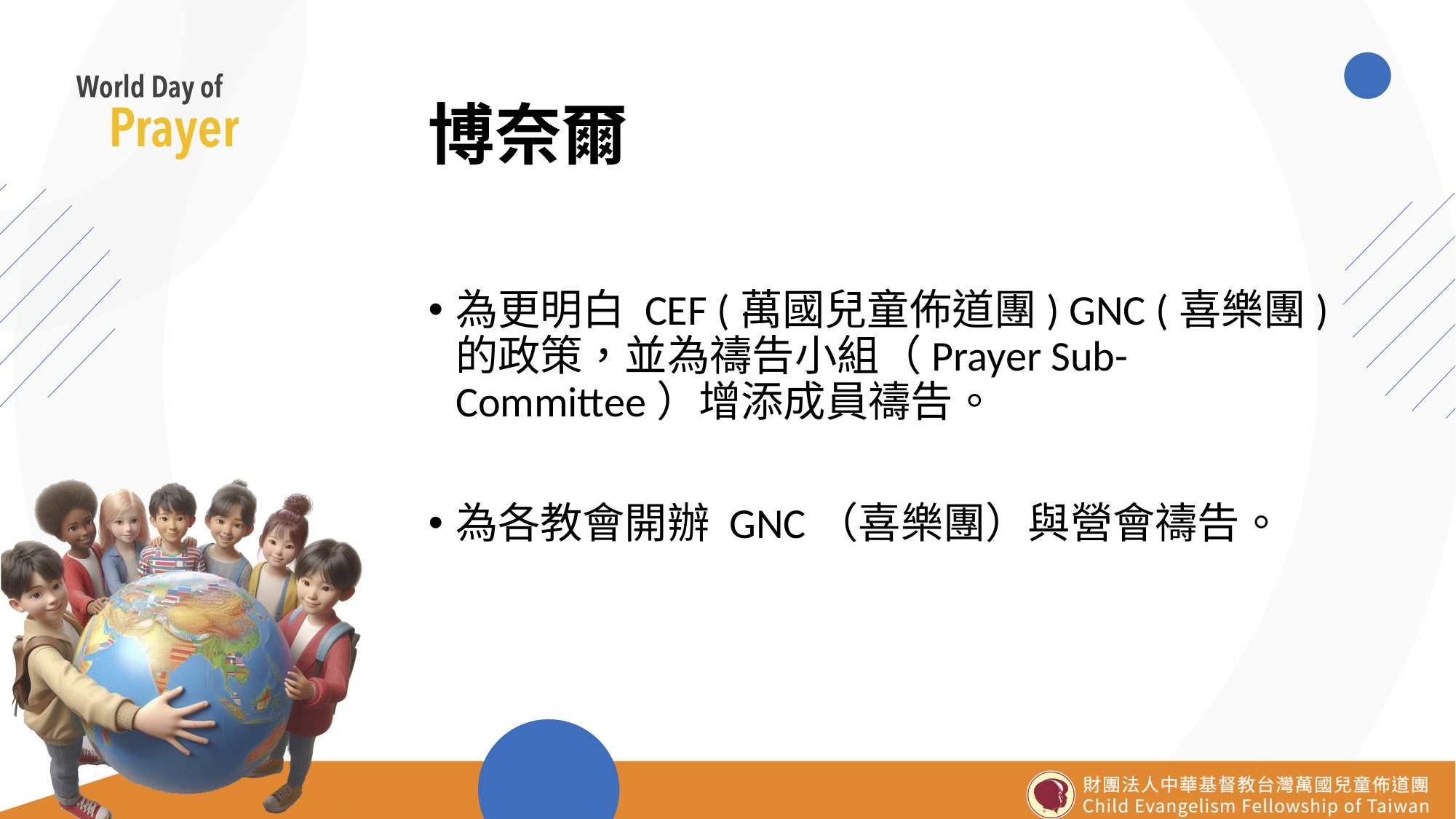

# 博奈爾
為更明白 CEF (萬國兒童佈道團) GNC (喜樂團)的政策，並為禱告小組（Prayer Sub-Committee）增添成員禱告。

為各教會開辦 GNC（喜樂團）與營會禱告。